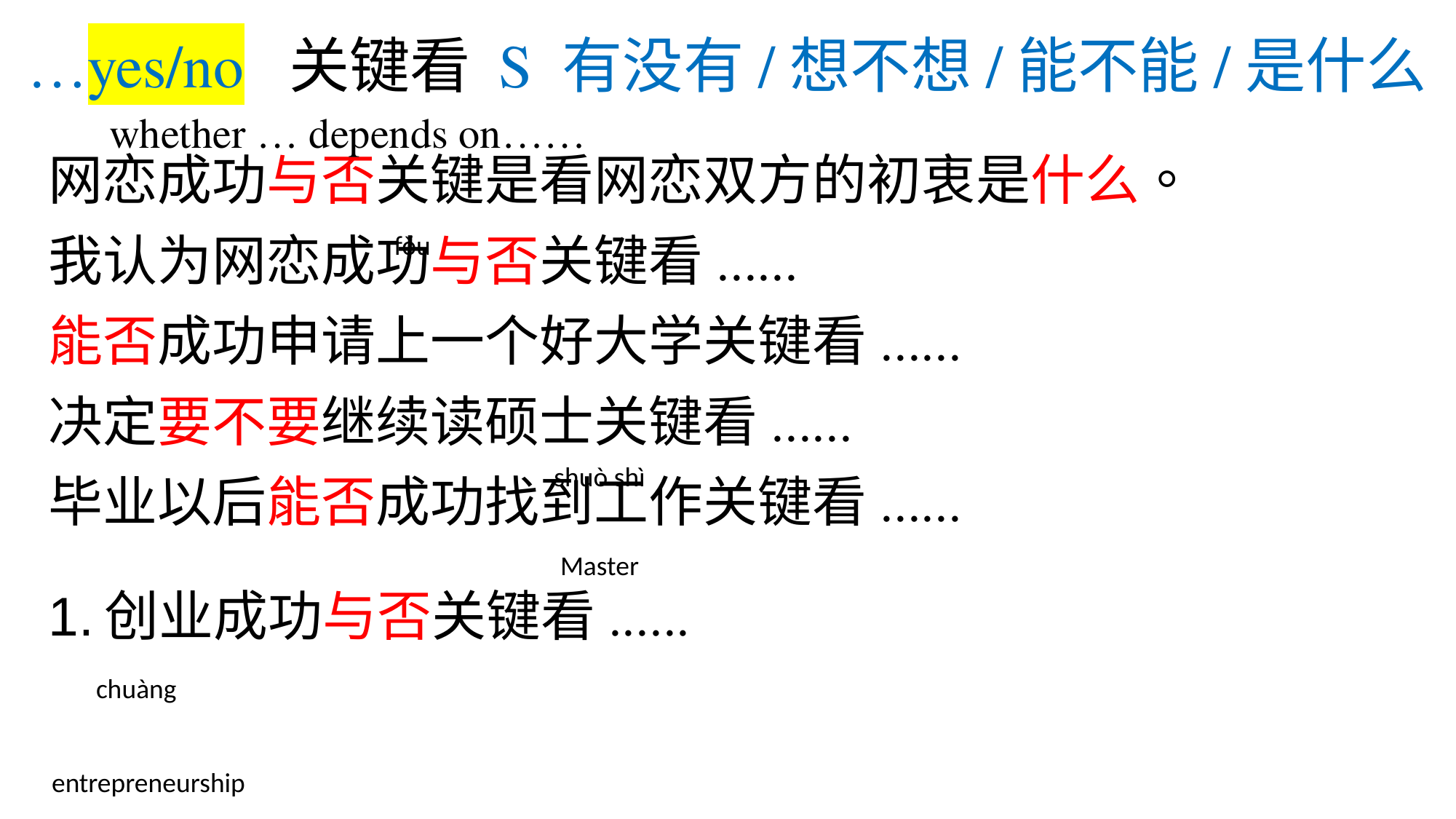

# …yes/no  关键看 S 有没有/想不想/能不能/是什么
whether … depends on……
网恋成功与否关键是看网恋双方的初衷是什么。
我认为网恋成功与否关键看......
能否成功申请上一个好大学关键看......
决定要不要继续读硕士关键看......
毕业以后能否成功找到工作关键看......
创业成功与否关键看......
fǒu
shuò shì
Master
chuàng
entrepreneurship